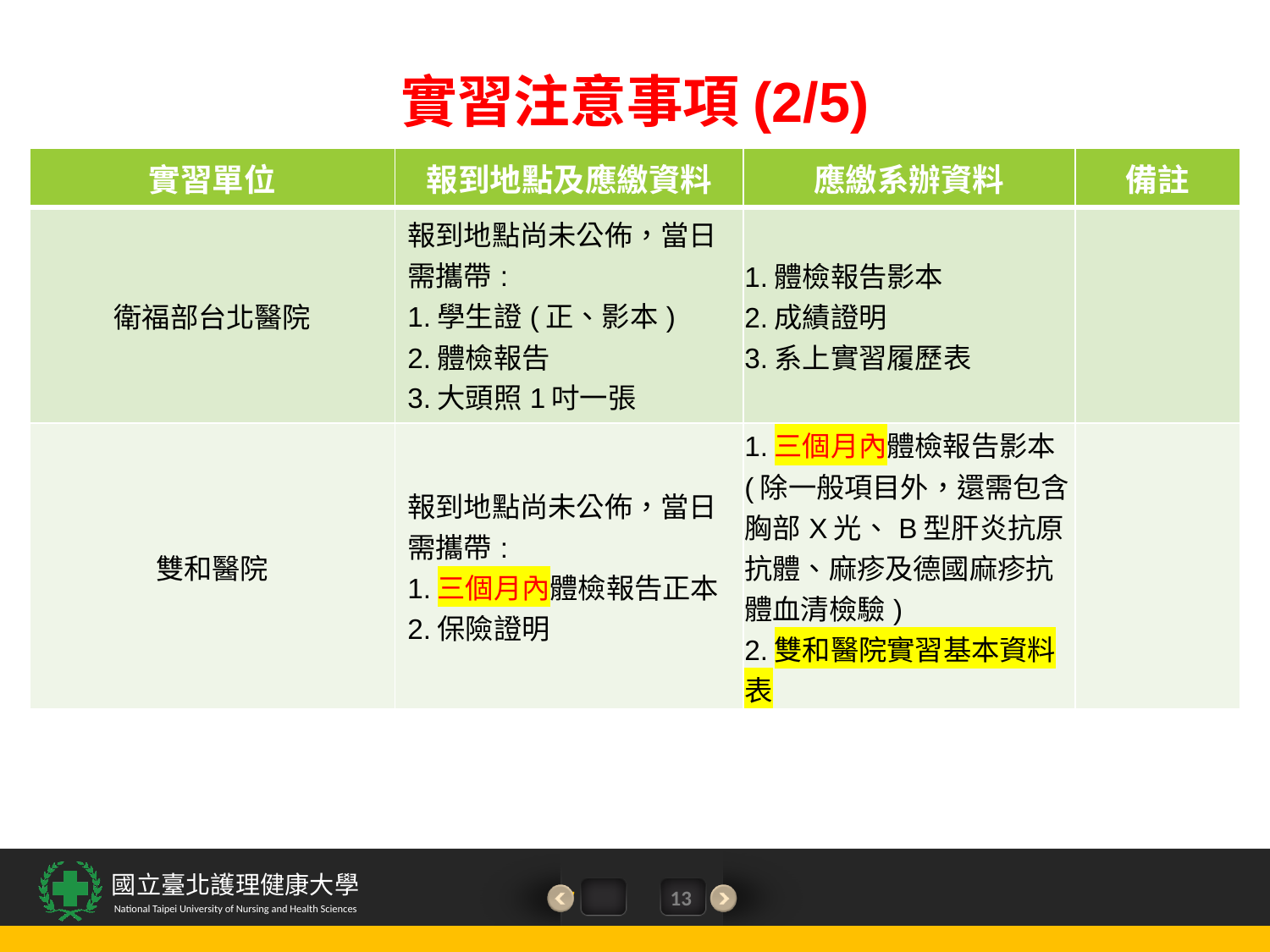

# 實習注意事項(2/5)
| 實習單位 | 報到地點及應繳資料 | 應繳系辦資料 | 備註 |
| --- | --- | --- | --- |
| 衛福部台北醫院 | 報到地點尚未公佈，當日需攜帶: 1.學生證(正、影本) 2.體檢報告 3.大頭照1吋一張 | 1.體檢報告影本 2.成績證明 3.系上實習履歷表 |  |
| 雙和醫院 | 報到地點尚未公佈，當日需攜帶: 1.三個月內體檢報告正本 2.保險證明 | 1.三個月內體檢報告影本(除一般項目外，還需包含:胸部X光、B型肝炎抗原抗體、麻疹及德國麻疹抗體血清檢驗) 2.雙和醫院實習基本資料表 |  |